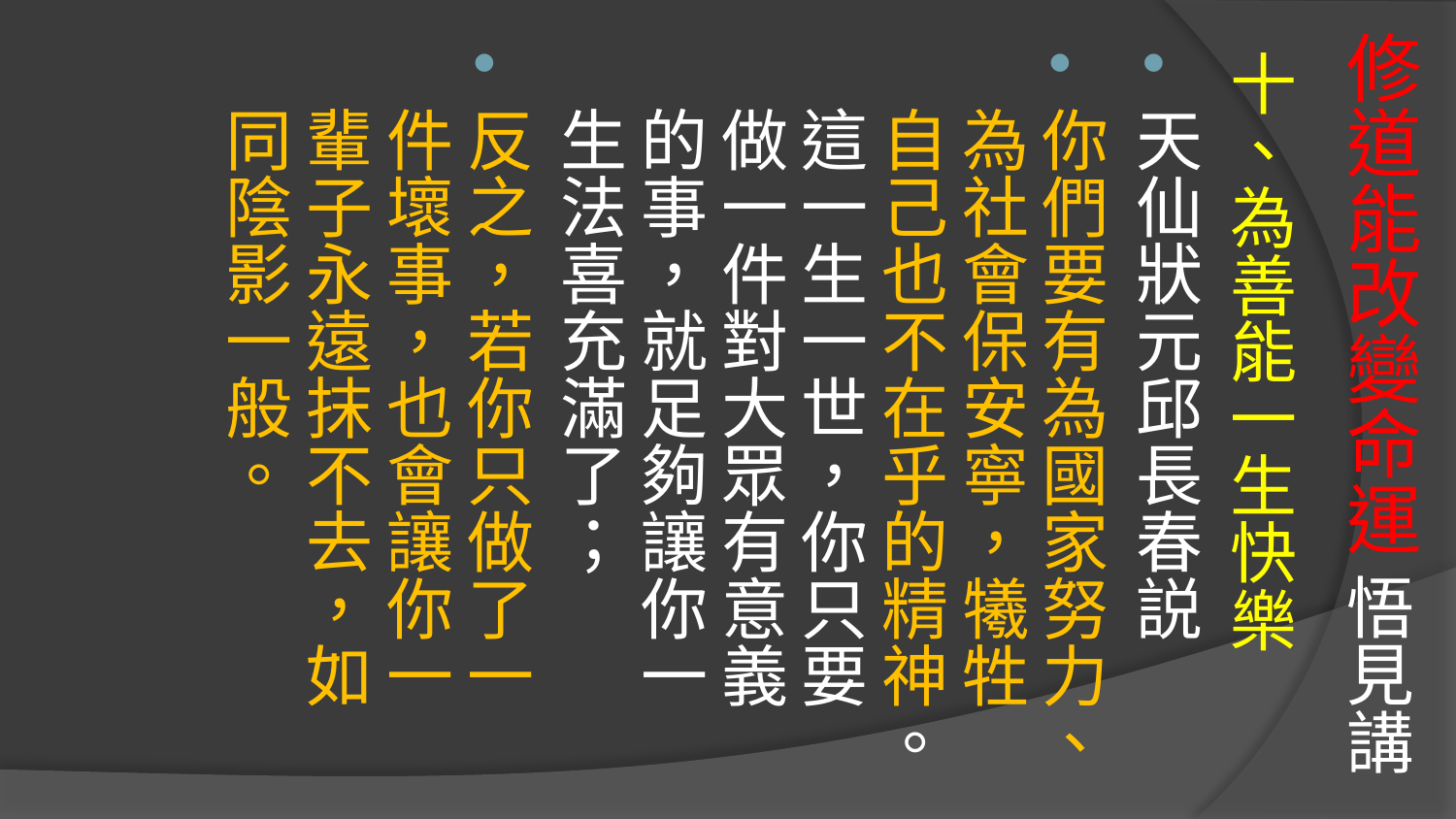

# 修道能改變命運 悟見講
十、為善能一生快樂
天仙狀元邱長春説
你們要有為國家努力、為社會保安寧，犧牲自己也不在乎的精神。這一生一世，你只要做一件對大眾有意義的事，就足夠讓你一生法喜充滿了；
反之，若你只做了一件壞事，也會讓你一輩子永遠抹不去，如同陰影一般。